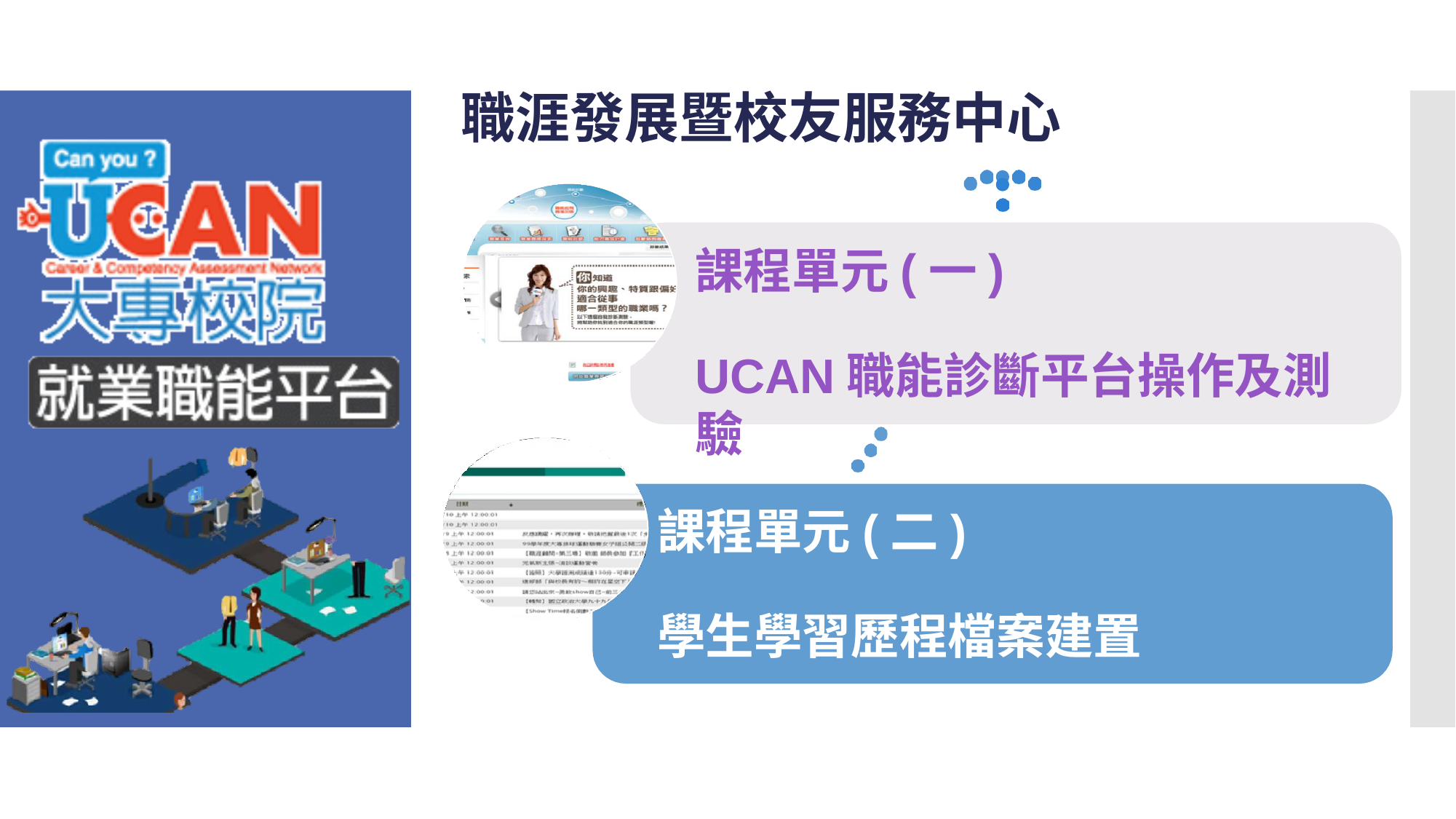

# 職涯發展暨校友服務中心

課程單元(一)
UCAN職能診斷平台操作及測驗

課程單元(二)
學生學習歷程檔案建置